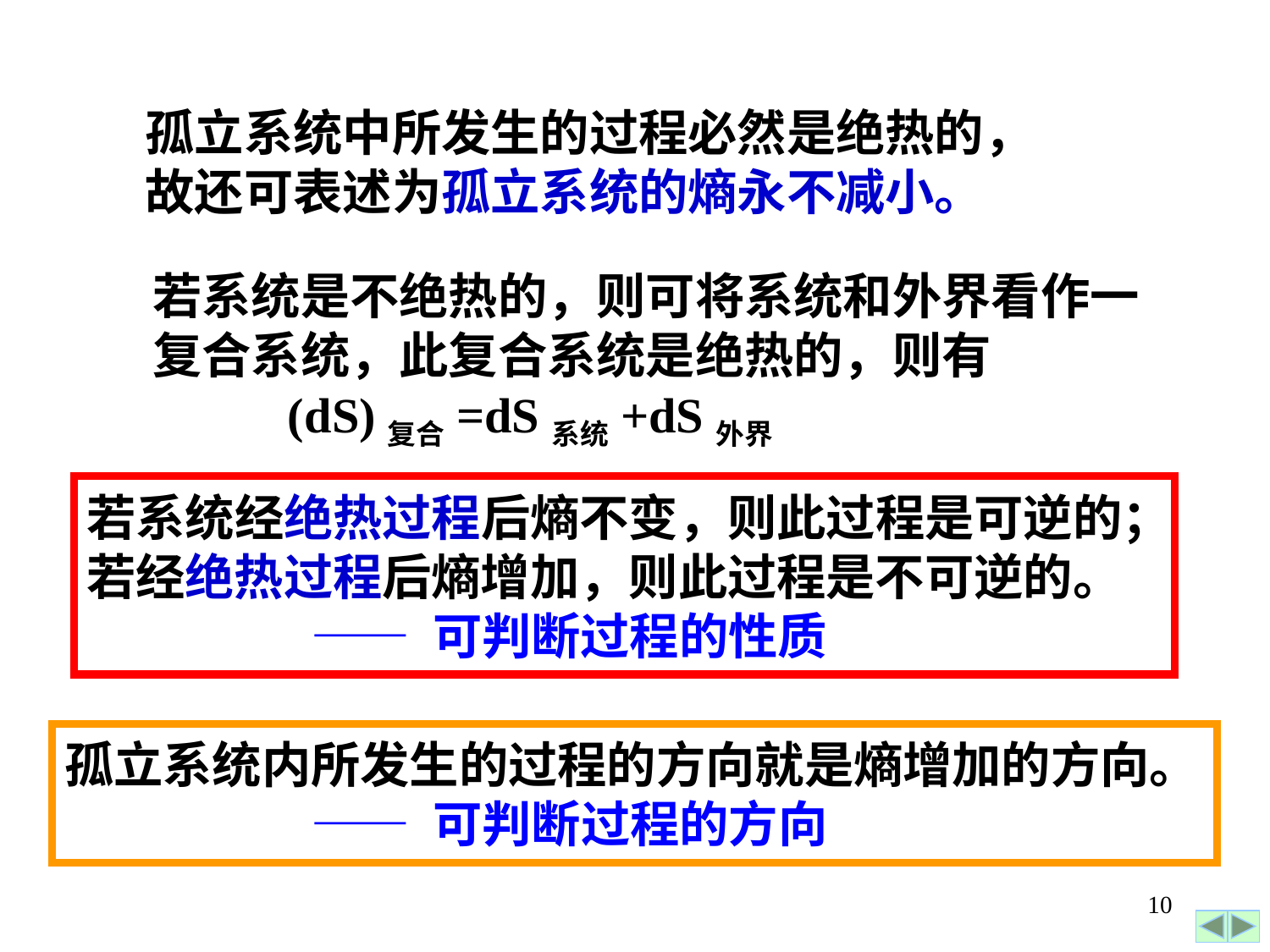

孤立系统中所发生的过程必然是绝热的，
故还可表述为孤立系统的熵永不减小。
若系统是不绝热的，则可将系统和外界看作一复合系统，此复合系统是绝热的，则有
           (dS)复合=dS系统+dS外界
若系统经绝热过程后熵不变，则此过程是可逆的；
若经绝热过程后熵增加，则此过程是不可逆的。
                    —— 可判断过程的性质
孤立系统内所发生的过程的方向就是熵增加的方向。
                      —— 可判断过程的方向
10